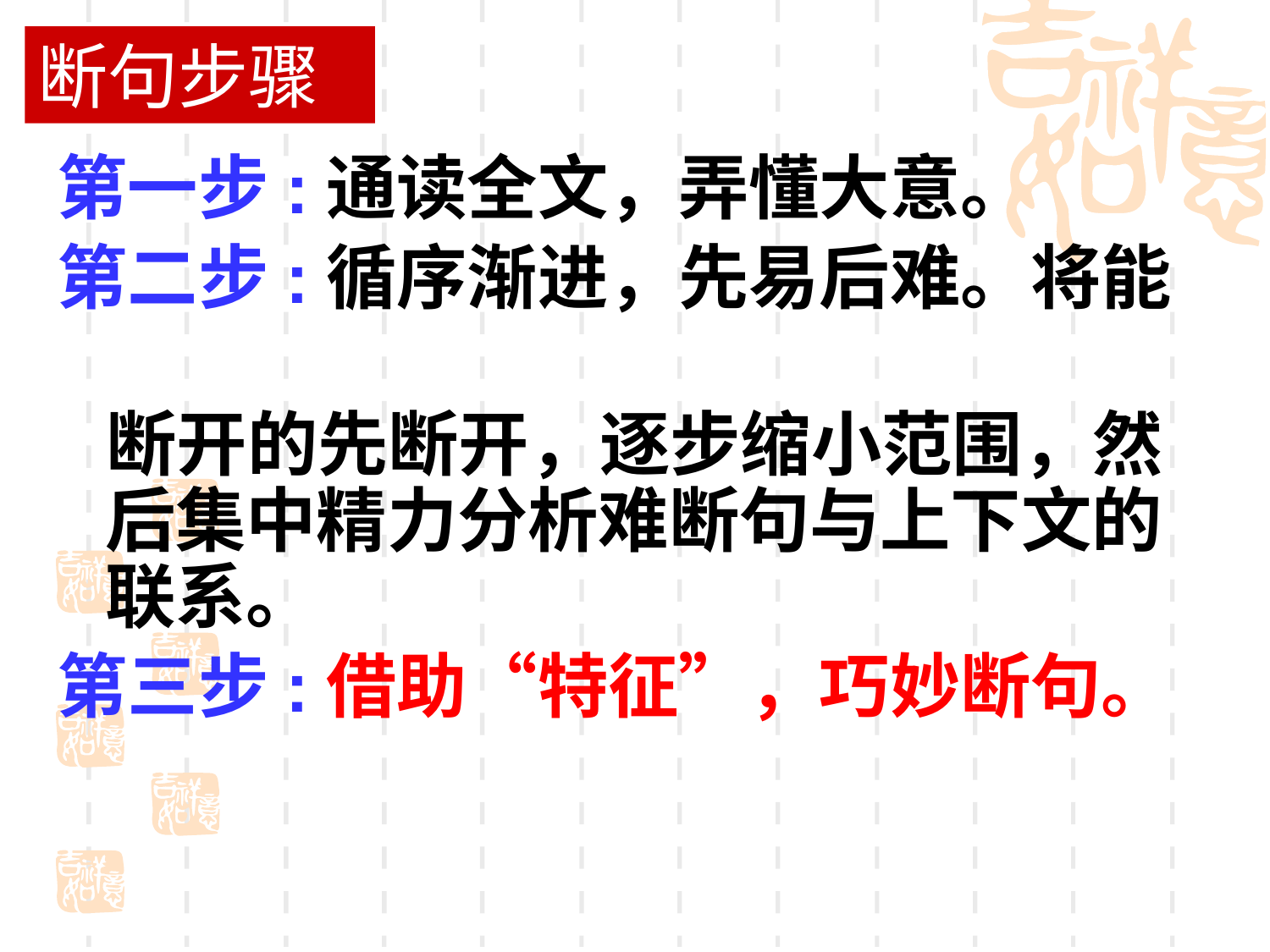

断句步骤
第一步:通读全文，弄懂大意。
第二步:循序渐进，先易后难。将能
  断开的先断开，逐步缩小范围，然后集中精力分析难断句与上下文的联系。
第三步:借助“特征”，巧妙断句。